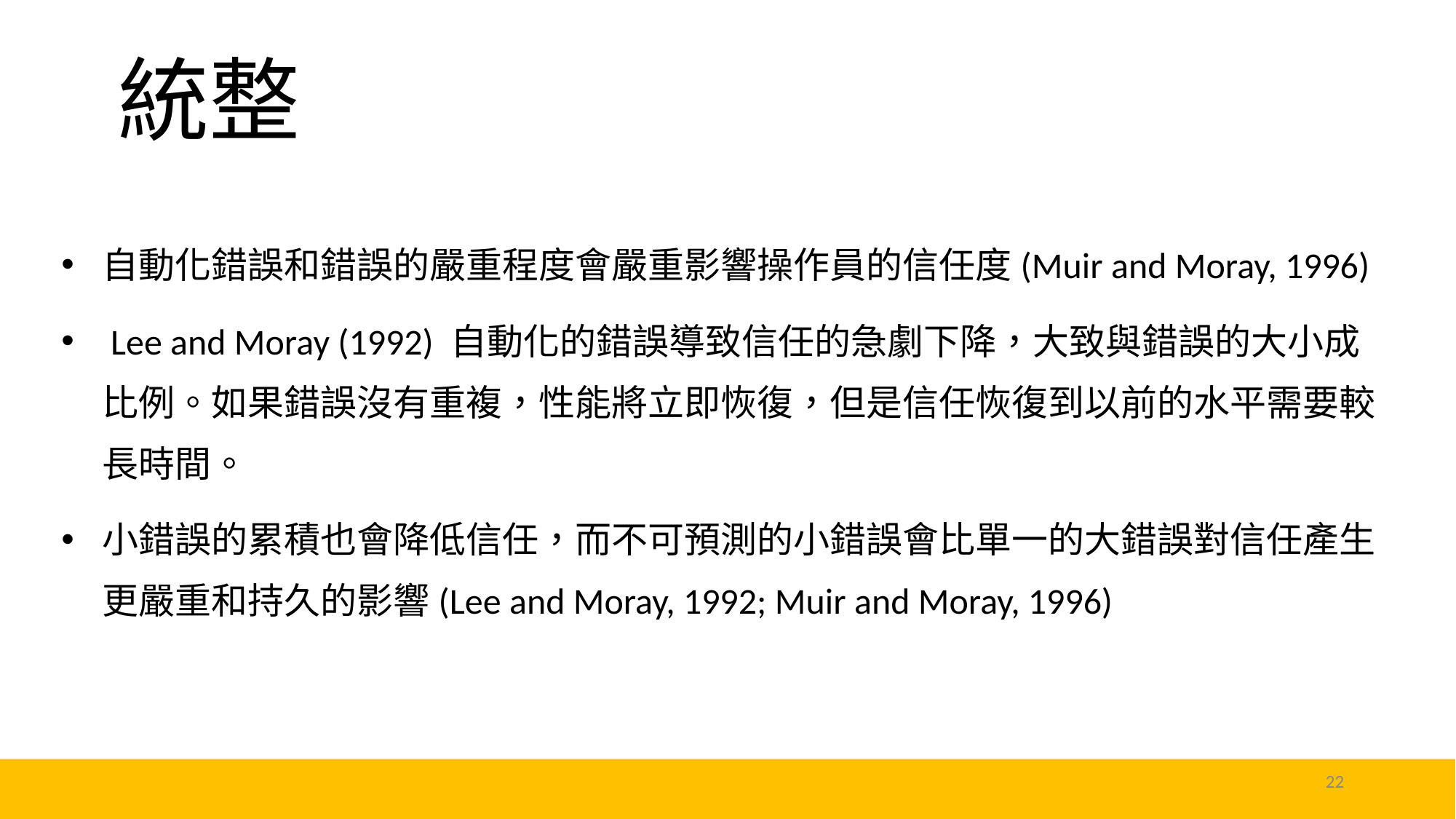

# 統整
自動化錯誤和錯誤的嚴重程度會嚴重影響操作員的信任度(Muir and Moray, 1996)
 Lee and Moray (1992) 自動化的錯誤導致信任的急劇下降，大致與錯誤的大小成比例。如果錯誤沒有重複，性能將立即恢復，但是信任恢復到以前的水平需要較長時間。
小錯誤的累積也會降低信任，而不可預測的小錯誤會比單一的大錯誤對信任產生更嚴重和持久的影響(Lee and Moray, 1992; Muir and Moray, 1996)

22